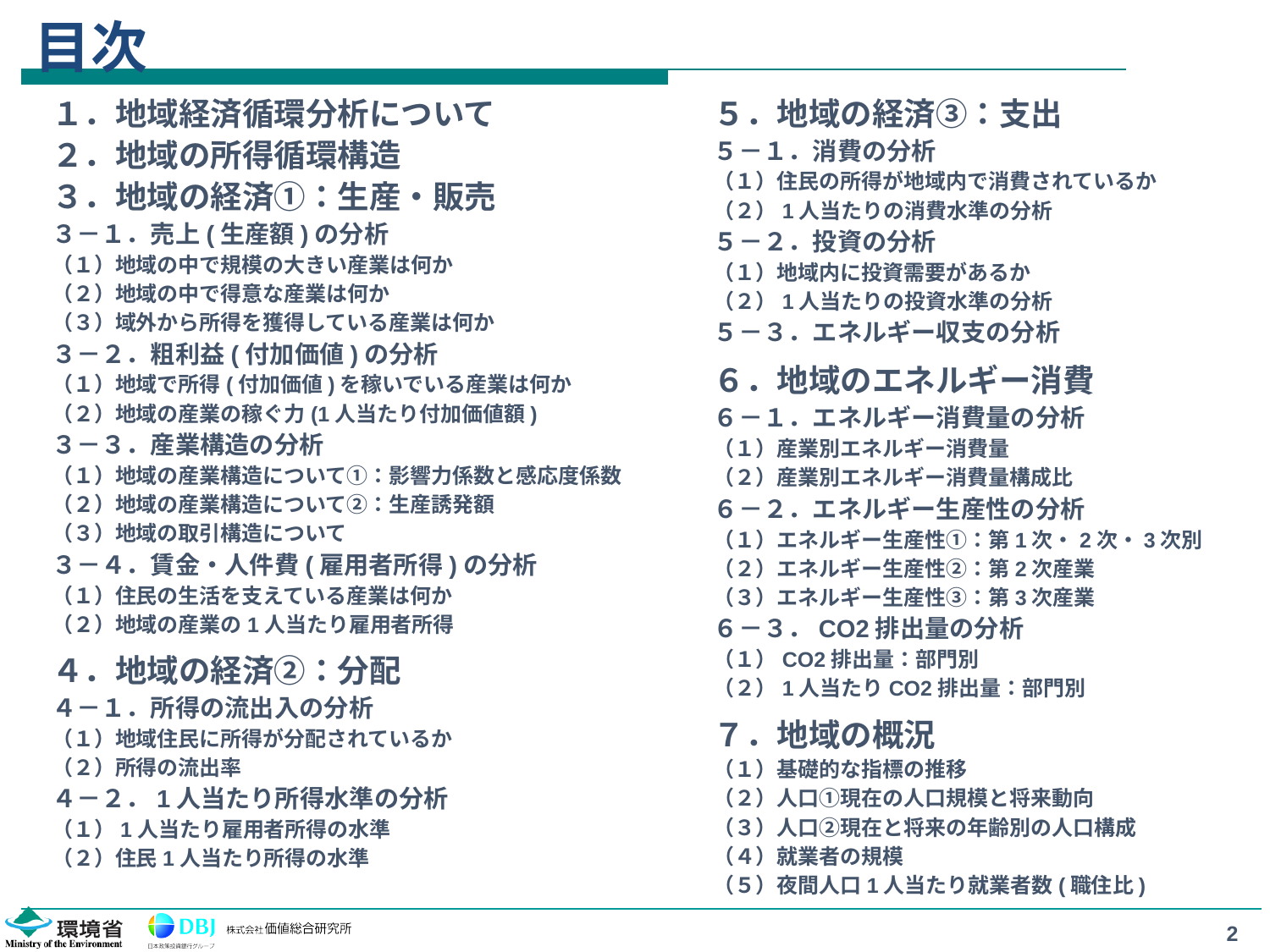

# 目次
１．地域経済循環分析について
２．地域の所得循環構造
３．地域の経済①：生産・販売
３－１．売上(生産額)の分析
（１）地域の中で規模の大きい産業は何か
（２）地域の中で得意な産業は何か
（３）域外から所得を獲得している産業は何か
３－２．粗利益(付加価値)の分析
（１）地域で所得(付加価値)を稼いでいる産業は何か
（２）地域の産業の稼ぐ力(1人当たり付加価値額)
３－３．産業構造の分析
（１）地域の産業構造について①：影響力係数と感応度係数
（２）地域の産業構造について②：生産誘発額
（３）地域の取引構造について
３－４．賃金・人件費(雇用者所得)の分析
（１）住民の生活を支えている産業は何か
（２）地域の産業の1人当たり雇用者所得

４．地域の経済②：分配
４－１．所得の流出入の分析
（１）地域住民に所得が分配されているか
（２）所得の流出率
４－２．1人当たり所得水準の分析
（１）1人当たり雇用者所得の水準
（２）住民1人当たり所得の水準
５．地域の経済③：支出
５－１．消費の分析
（１）住民の所得が地域内で消費されているか
（２）1人当たりの消費水準の分析
５－２．投資の分析
（１）地域内に投資需要があるか
（２）1人当たりの投資水準の分析
５－３．エネルギー収支の分析

６．地域のエネルギー消費
６－１．エネルギー消費量の分析
（１）産業別エネルギー消費量
（２）産業別エネルギー消費量構成比
６－２．エネルギー生産性の分析
（１）エネルギー生産性①：第1次・2次・3次別
（２）エネルギー生産性②：第2次産業
（３）エネルギー生産性③：第3次産業
６－３．CO2排出量の分析
（１）CO2排出量：部門別
（２）1人当たりCO2排出量：部門別

７．地域の概況
（１）基礎的な指標の推移
（２）人口①現在の人口規模と将来動向
（３）人口②現在と将来の年齢別の人口構成
（４）就業者の規模
（５）夜間人口1人当たり就業者数(職住比)
2